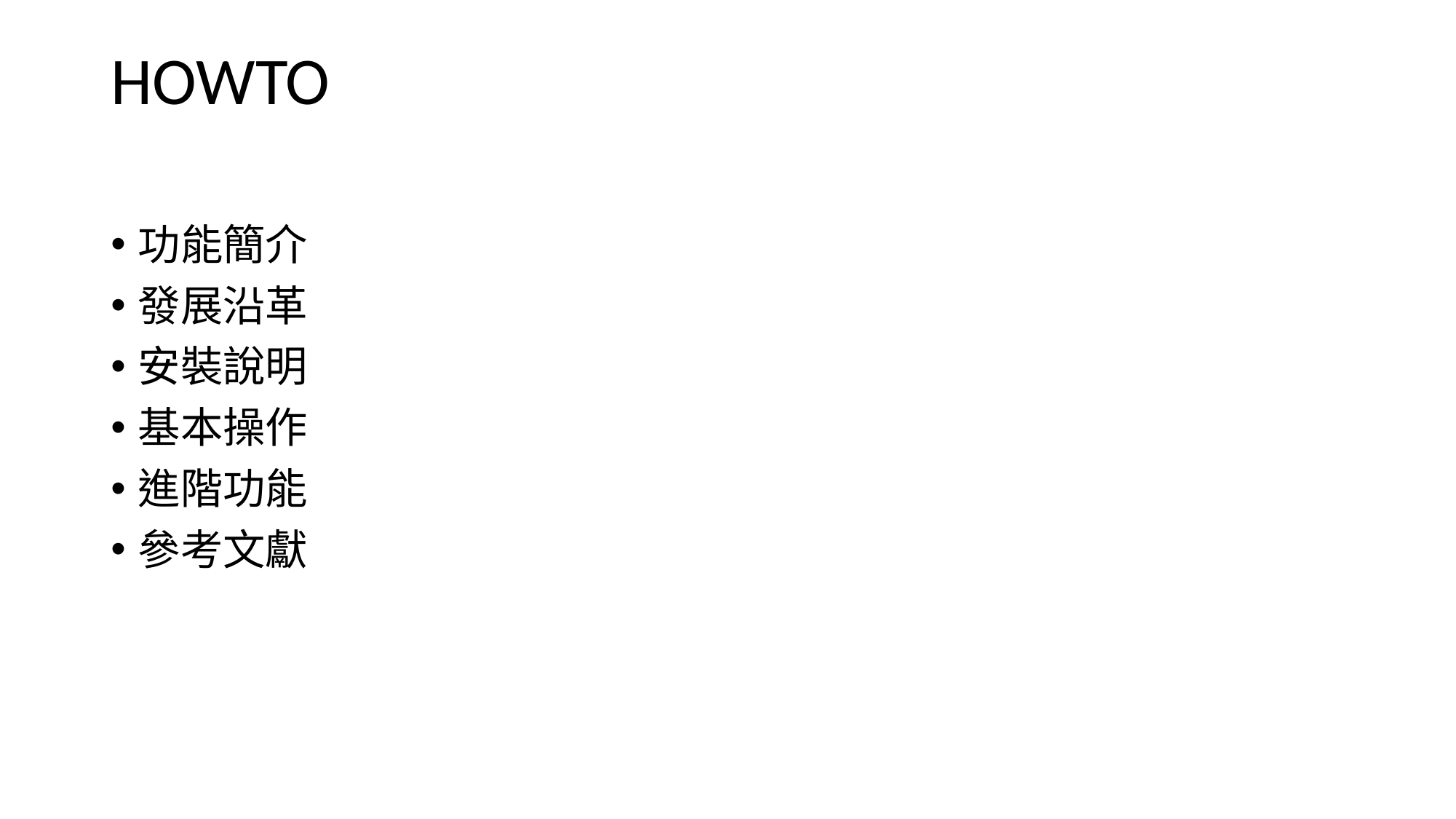

# HOWTO
功能簡介
發展沿革
安裝說明
基本操作
進階功能
參考文獻